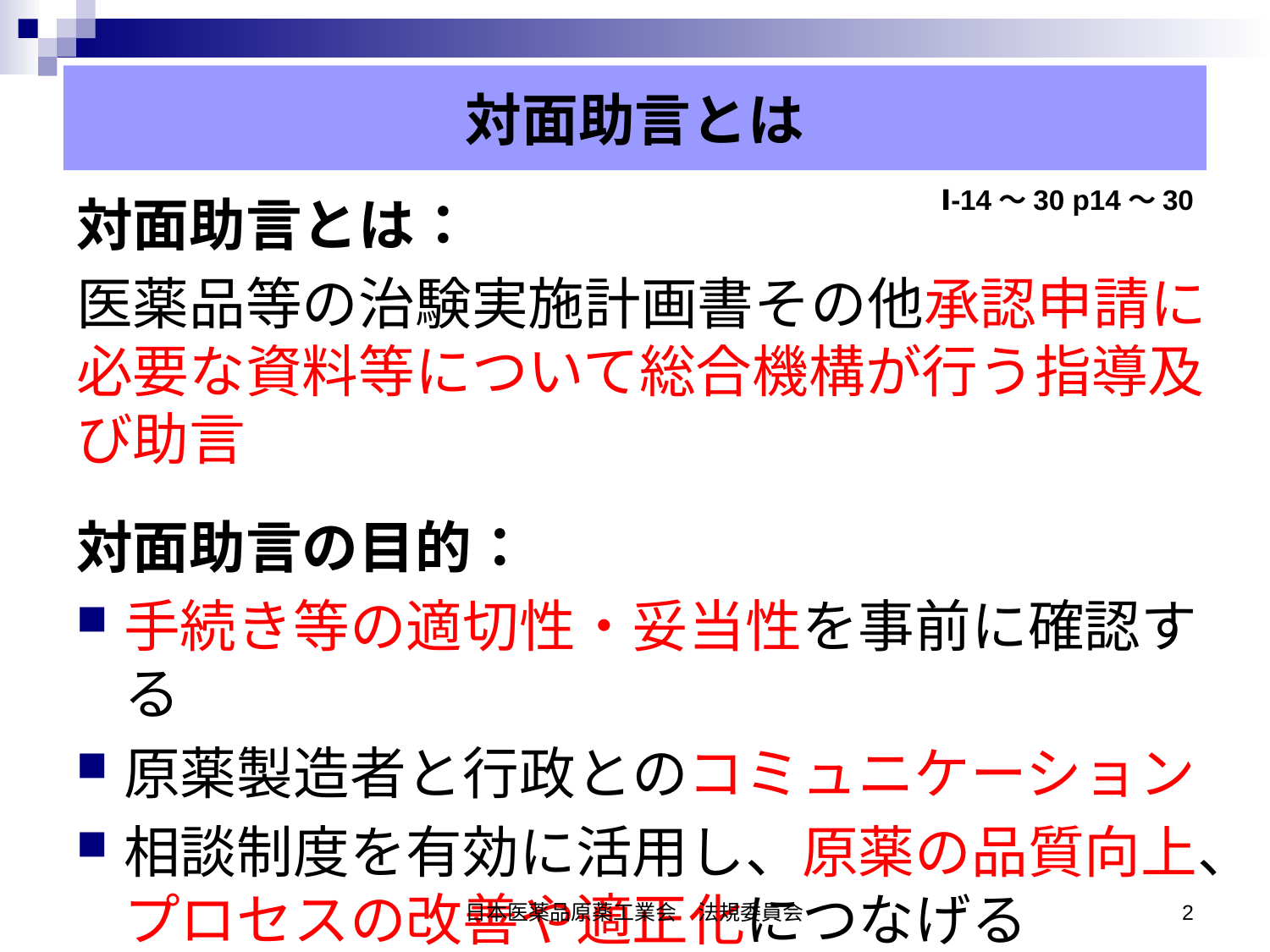

対面助言とは
対面助言とは：
医薬品等の治験実施計画書その他承認申請に必要な資料等について総合機構が行う指導及び助言

対面助言の目的：
手続き等の適切性・妥当性を事前に確認する
原薬製造者と行政とのコミュニケーション
相談制度を有効に活用し、原薬の品質向上、プロセスの改善や適正化につなげる

Ⅰ-14〜30 p14〜30
日本医薬品原薬工業会　法規委員会
2